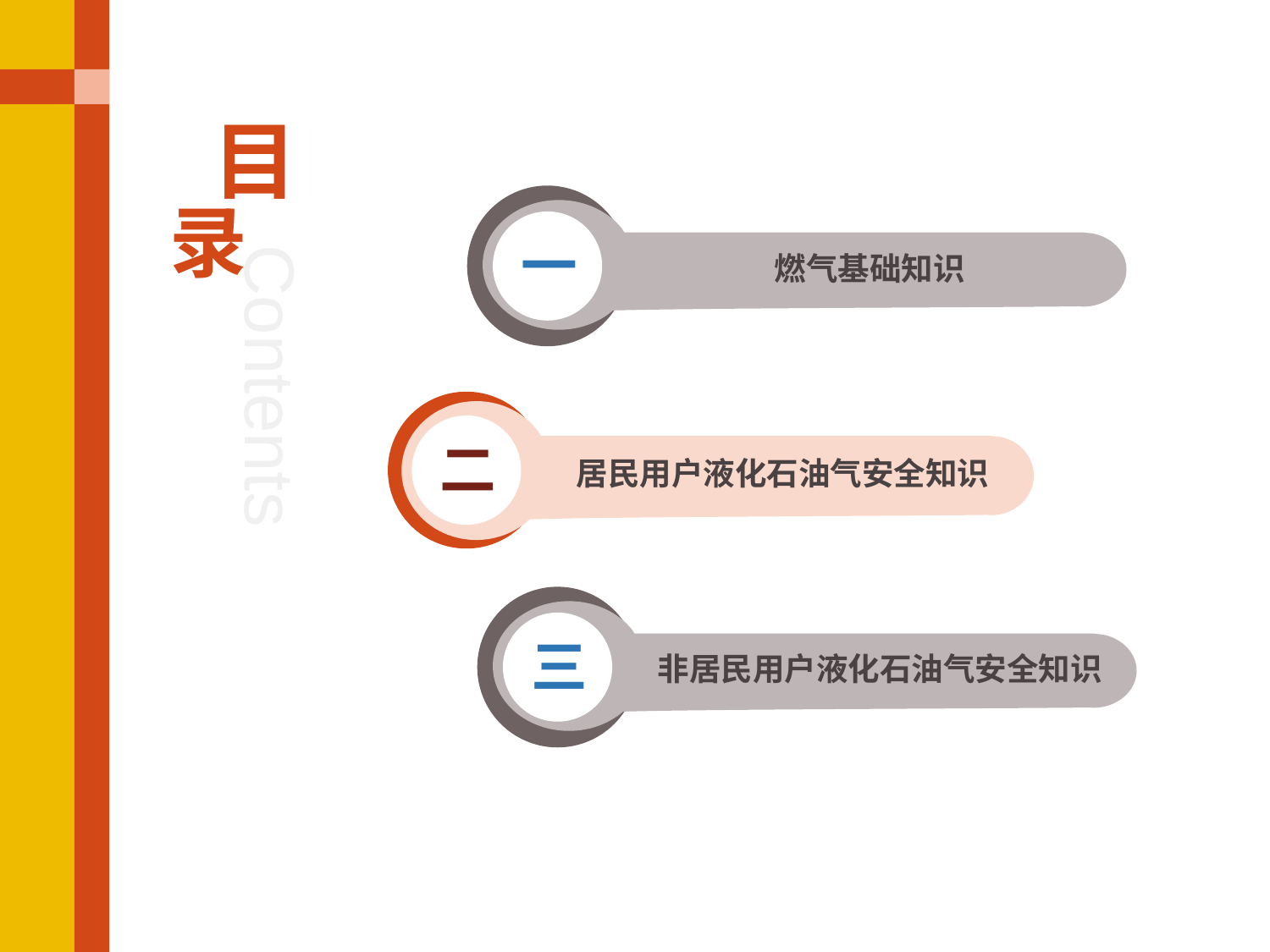

目

录
燃气基础知识
一
Contents

居民用户液化石油气安全知识
二

非居民用户液化石油气安全知识
三